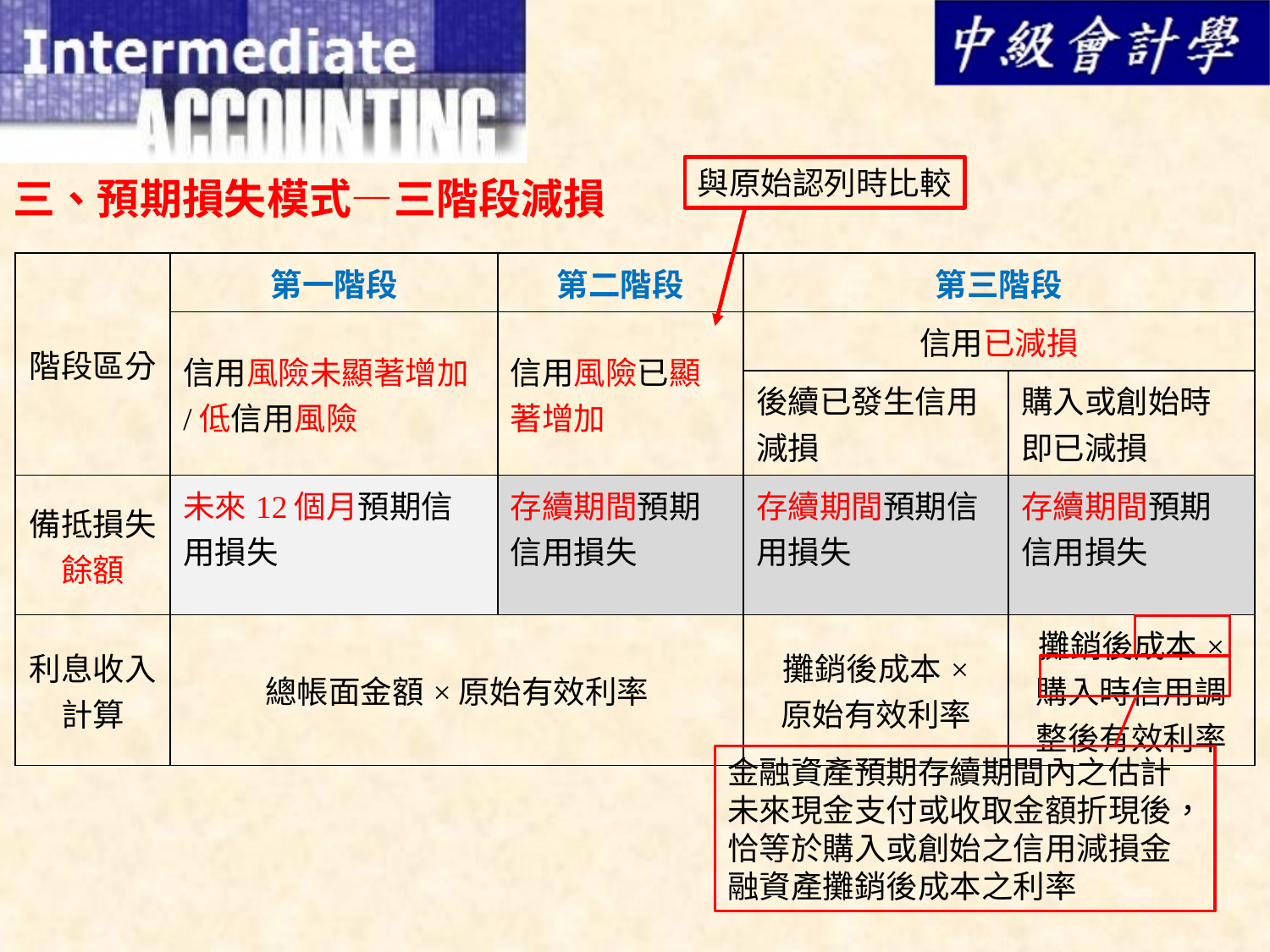

與原始認列時比較
三、預期損失模式—三階段減損
| 階段區分 | 第一階段 | 第二階段 | 第三階段 |  |
| --- | --- | --- | --- | --- |
|  | 信用風險未顯著增加/低信用風險 | 信用風險已顯著增加 | 信用已減損 |  |
|  |  |  | 後續已發生信用減損 | 購入或創始時即已減損 |
| 備抵損失餘額 | 未來12個月預期信用損失 | 存續期間預期信用損失 | 存續期間預期信用損失 | 存續期間預期信用損失 |
| 利息收入計算 | 總帳面金額×原始有效利率 |  | 攤銷後成本× 原始有效利率 | 攤銷後成本× 購入時信用調整後有效利率 |

金融資產預期存續期間內之估計未來現金支付或收取金額折現後，恰等於購入或創始之信用減損金融資產攤銷後成本之利率